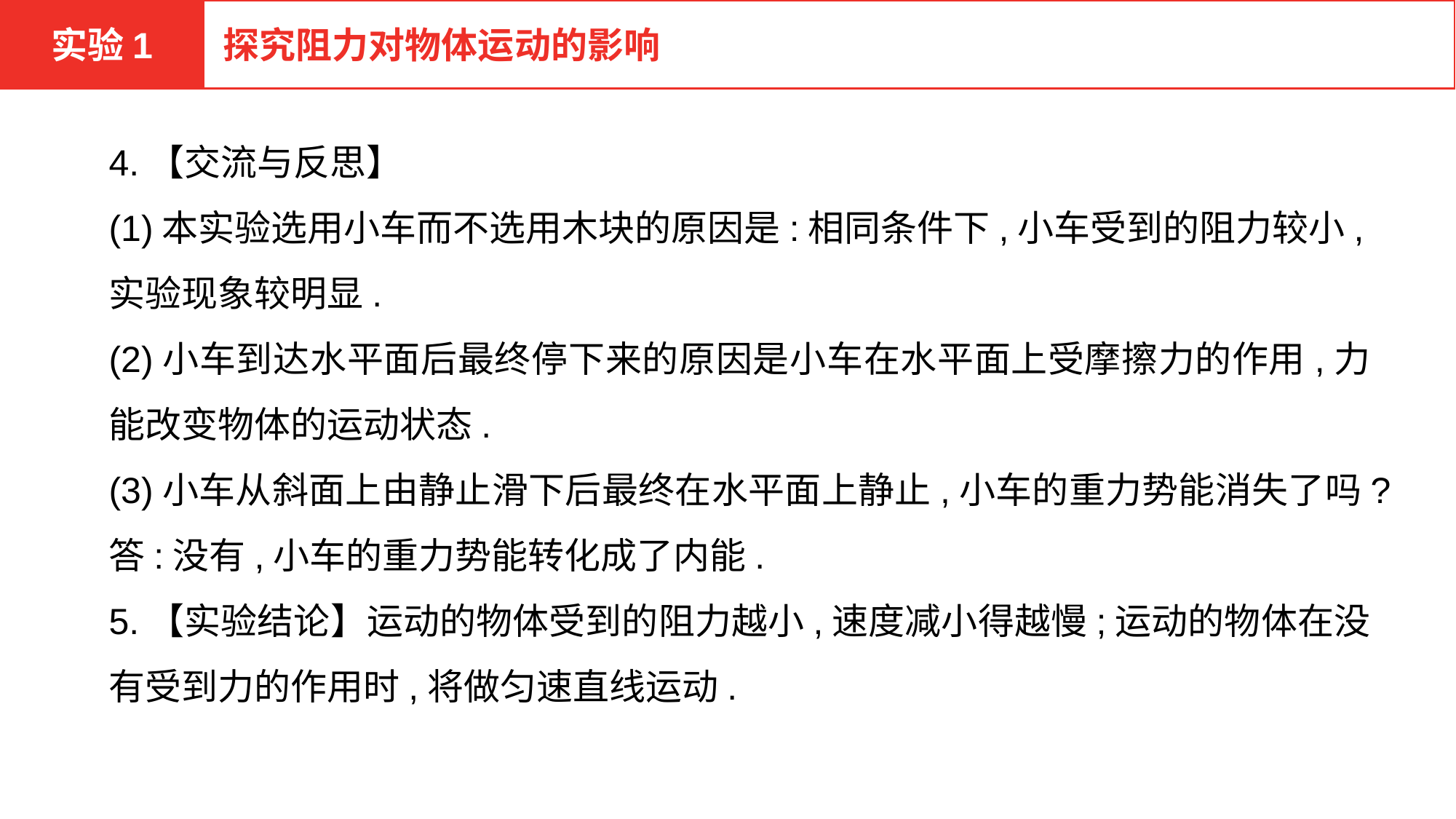

实验1
探究阻力对物体运动的影响
4.【交流与反思】
(1)本实验选用小车而不选用木块的原因是:相同条件下,小车受到的阻力较小,实验现象较明显.
(2)小车到达水平面后最终停下来的原因是小车在水平面上受摩擦力的作用,力能改变物体的运动状态.
(3)小车从斜面上由静止滑下后最终在水平面上静止,小车的重力势能消失了吗?答:没有,小车的重力势能转化成了内能.
5.【实验结论】运动的物体受到的阻力越小,速度减小得越慢;运动的物体在没有受到力的作用时,将做匀速直线运动.